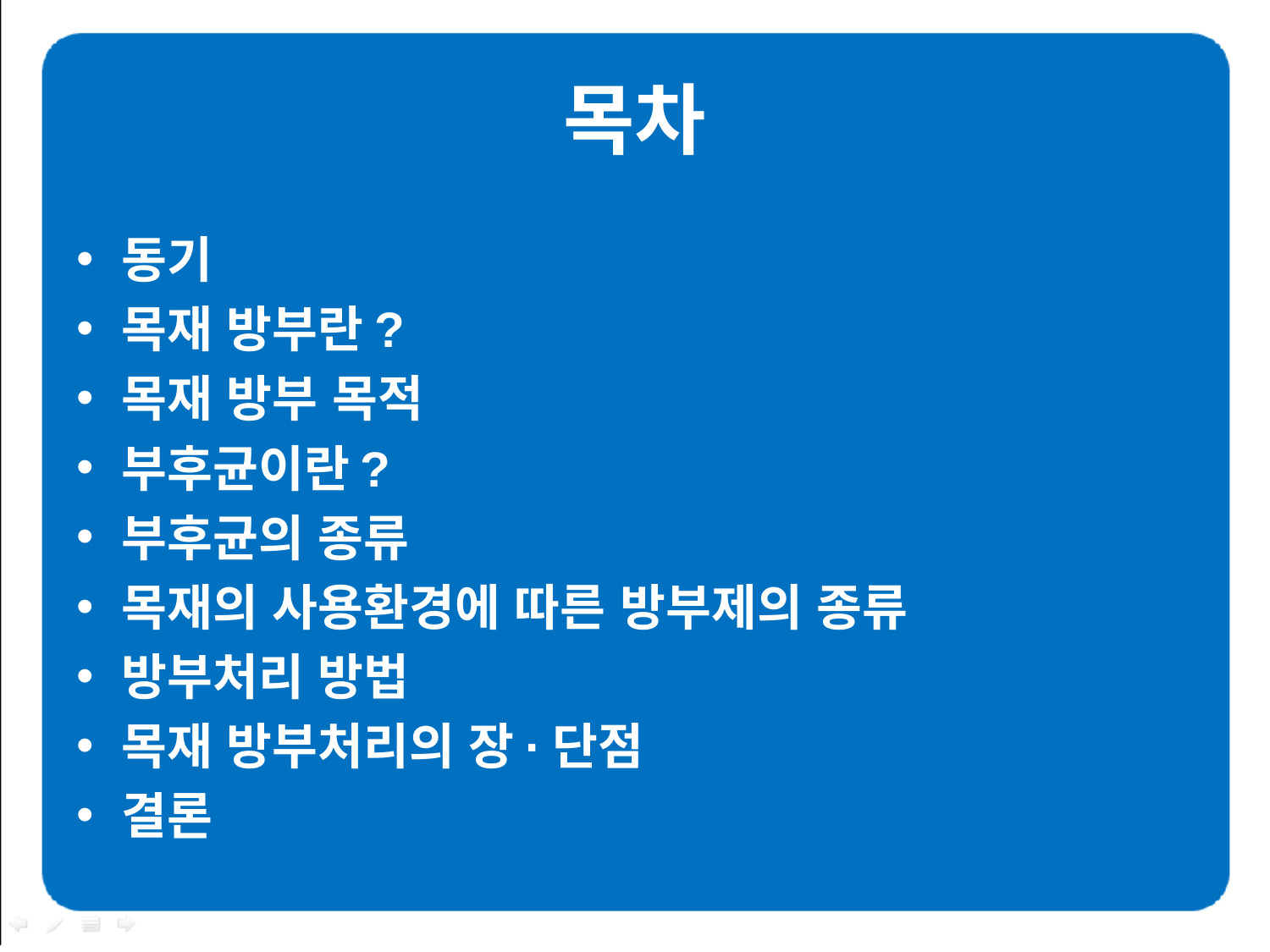

# 목차
동기
목재 방부란?
목재 방부 목적
부후균이란?
부후균의 종류
목재의 사용환경에 따른 방부제의 종류
방부처리 방법
목재 방부처리의 장·단점
결론